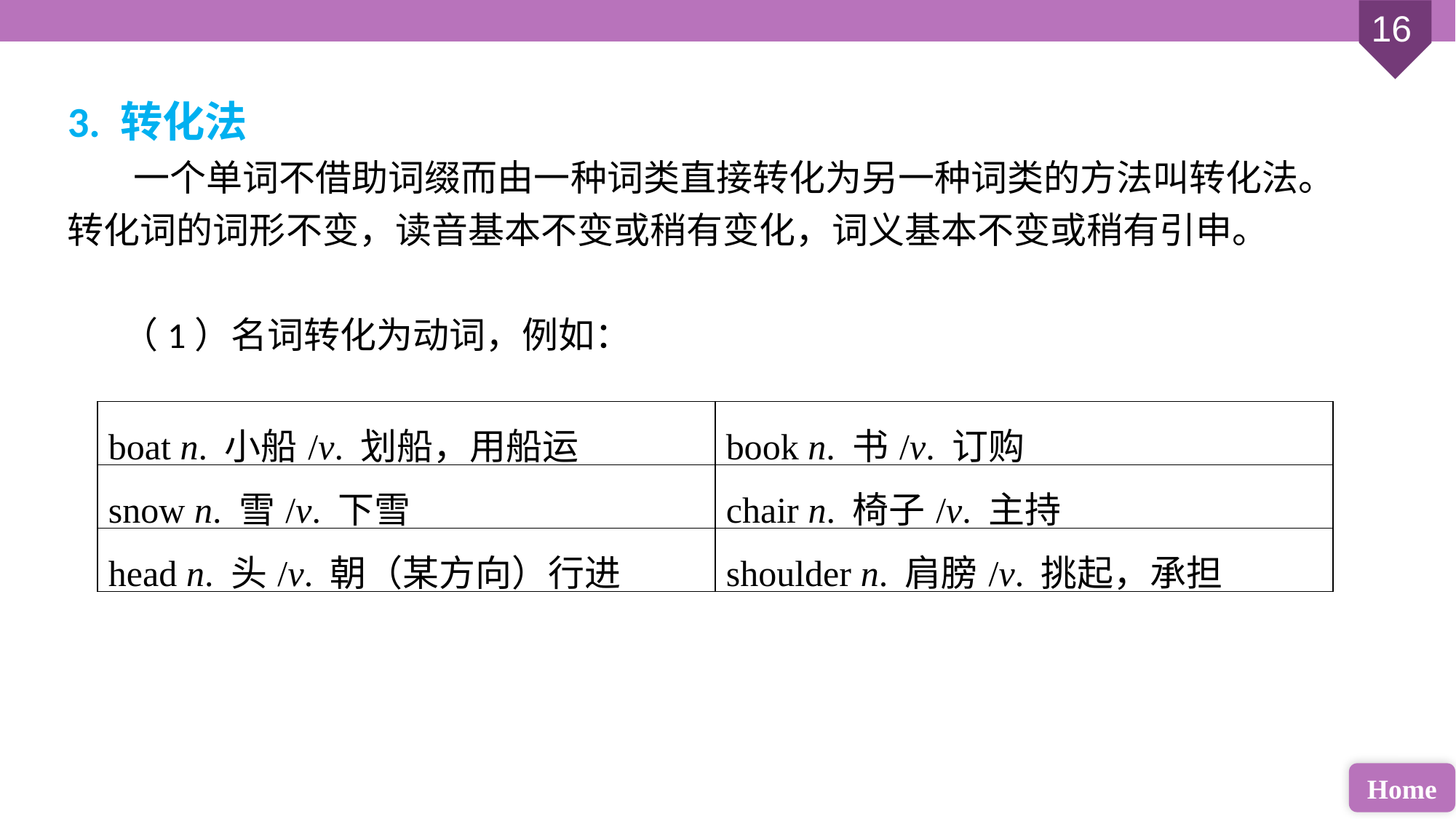

3. 转化法
       一个单词不借助词缀而由一种词类直接转化为另一种词类的方法叫转化法。转化词的词形不变，读音基本不变或稍有变化，词义基本不变或稍有引申。

（1）名词转化为动词，例如：
| boat n. 小船/v. 划船，用船运 | book n. 书/v. 订购 |
| --- | --- |
| snow n. 雪/v. 下雪 | chair n. 椅子/v. 主持 |
| head n. 头/v. 朝（某方向）行进 | shoulder n. 肩膀/v. 挑起，承担 |